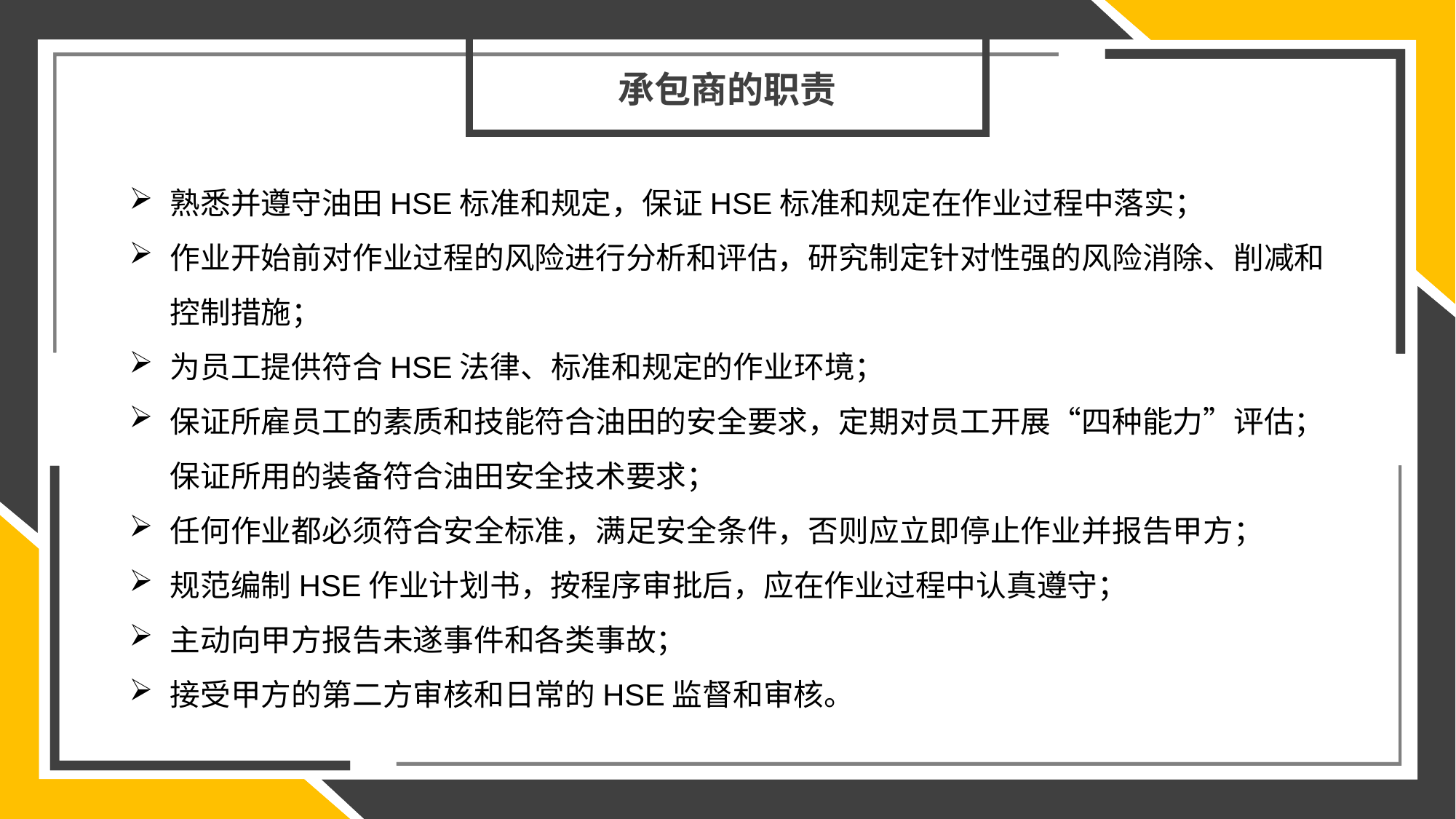

承包商的职责

熟悉并遵守油田HSE标准和规定，保证HSE标准和规定在作业过程中落实；
作业开始前对作业过程的风险进行分析和评估，研究制定针对性强的风险消除、削减和控制措施；
为员工提供符合HSE法律、标准和规定的作业环境；
保证所雇员工的素质和技能符合油田的安全要求，定期对员工开展“四种能力”评估；保证所用的装备符合油田安全技术要求；
任何作业都必须符合安全标准，满足安全条件，否则应立即停止作业并报告甲方；
规范编制HSE作业计划书，按程序审批后，应在作业过程中认真遵守；
主动向甲方报告未遂事件和各类事故；
接受甲方的第二方审核和日常的HSE监督和审核。